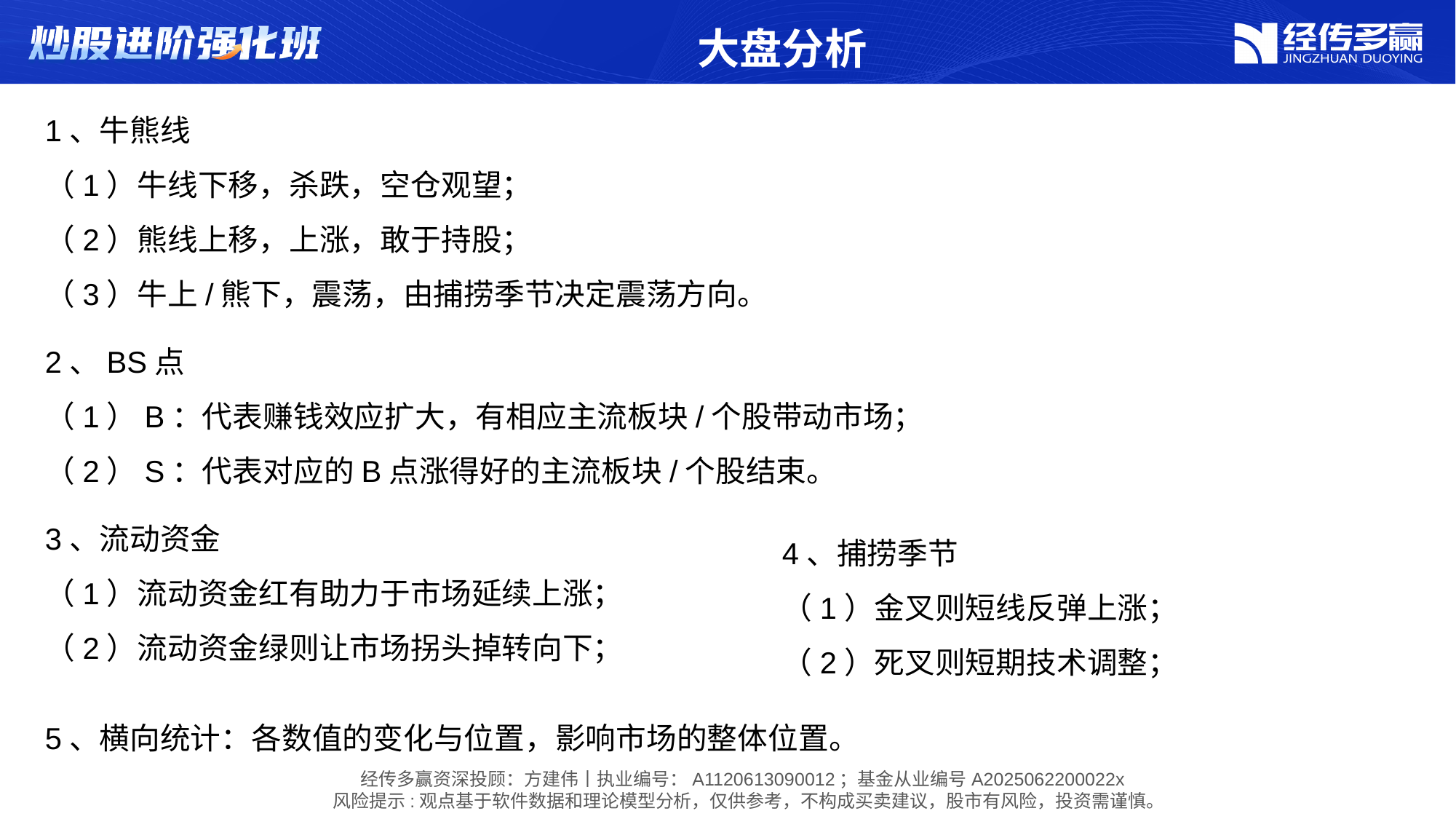

大盘分析
1、牛熊线
（1）牛线下移，杀跌，空仓观望；
（2）熊线上移，上涨，敢于持股；
（3）牛上/熊下，震荡，由捕捞季节决定震荡方向。
2、BS点
（1）B：代表赚钱效应扩大，有相应主流板块/个股带动市场；
（2）S：代表对应的B点涨得好的主流板块/个股结束。
3、流动资金
（1）流动资金红有助力于市场延续上涨；
（2）流动资金绿则让市场拐头掉转向下；

4、捕捞季节
（1）金叉则短线反弹上涨；
（2）死叉则短期技术调整；

5、横向统计：各数值的变化与位置，影响市场的整体位置。